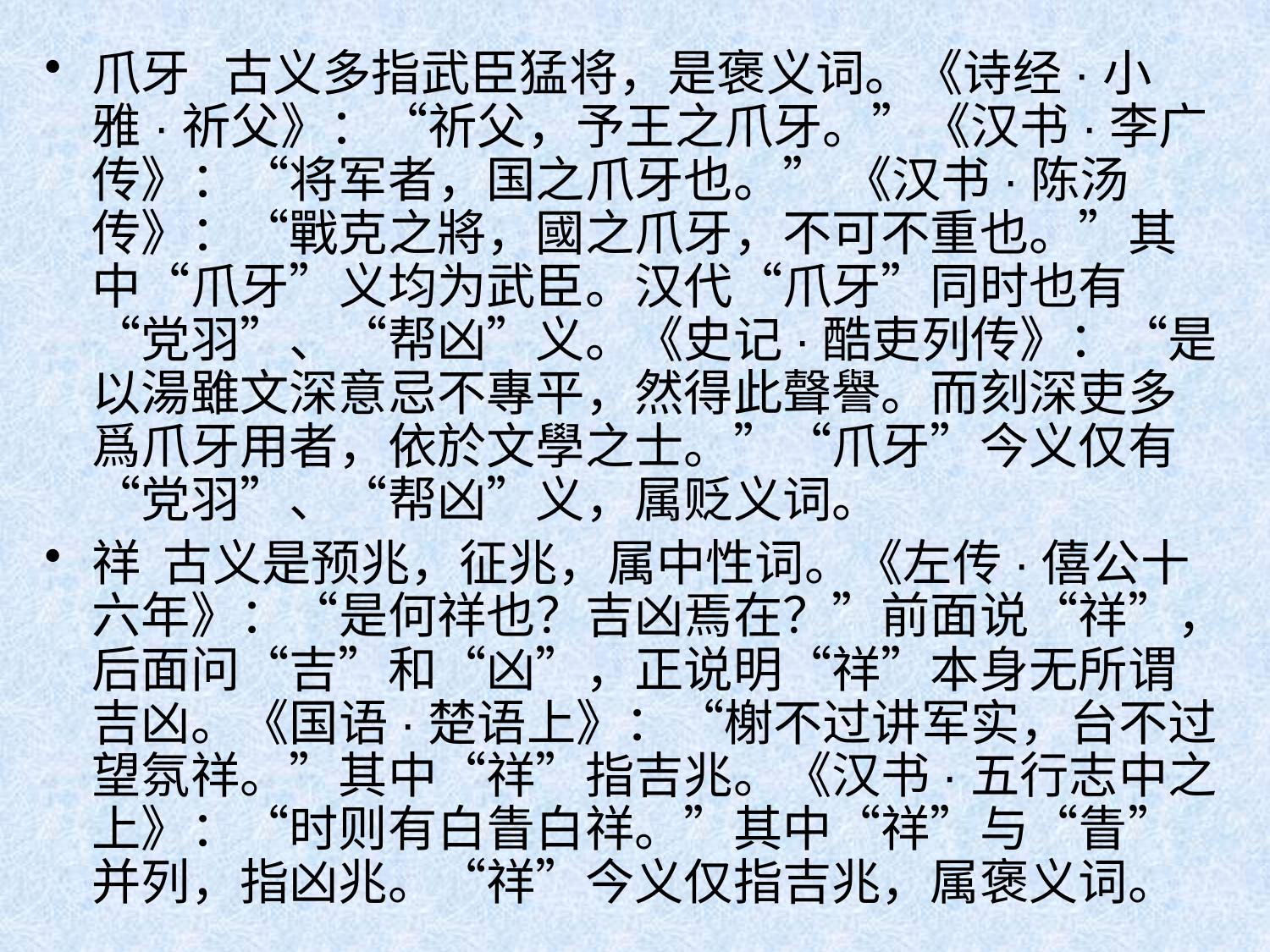

爪牙   古义多指武臣猛将，是褒义词。《诗经·小雅·祈父》：“祈父，予王之爪牙。”《汉书·李广传》：“将军者，国之爪牙也。” 《汉书·陈汤传》：“戰克之將，國之爪牙，不可不重也。”其中“爪牙”义均为武臣。汉代“爪牙”同时也有“党羽”、“帮凶”义。《史记·酷吏列传》：“是以湯雖文深意忌不專平，然得此聲譽。而刻深吏多爲爪牙用者，依於文學之士。”“爪牙”今义仅有“党羽”、“帮凶”义，属贬义词。
祥  古义是预兆，征兆，属中性词。《左传·僖公十六年》：“是何祥也？吉凶焉在？”前面说“祥”，后面问“吉”和“凶”，正说明“祥”本身无所谓吉凶。《国语·楚语上》：“榭不过讲军实，台不过望氛祥。”其中“祥”指吉兆。《汉书·五行志中之上》：“时则有白眚白祥。”其中“祥”与“眚”并列，指凶兆。“祥”今义仅指吉兆，属褒义词。